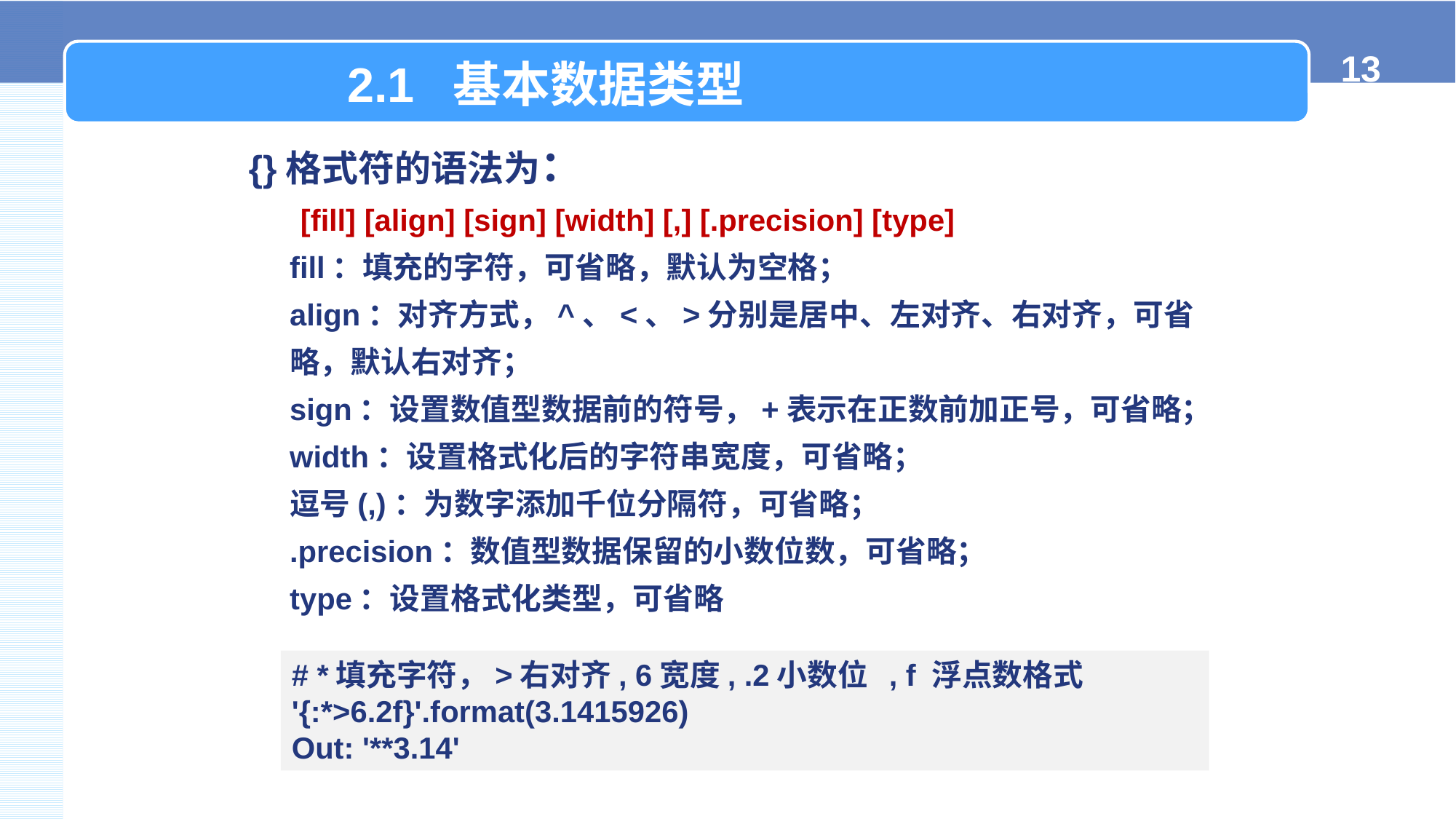

2.1  基本数据类型
{}格式符的语法为：
 [fill] [align] [sign] [width] [,] [.precision] [type]
fill：填充的字符，可省略，默认为空格；
align：对齐方式，^、<、>分别是居中、左对齐、右对齐，可省略，默认右对齐；
sign：设置数值型数据前的符号，+表示在正数前加正号，可省略；
width：设置格式化后的字符串宽度，可省略；
逗号(,)：为数字添加千位分隔符，可省略；
.precision：数值型数据保留的小数位数，可省略；
type：设置格式化类型，可省略

# *填充字符，>右对齐, 6宽度, .2小数位  , f 浮点数格式
'{:*>6.2f}'.format(3.1415926)
Out: '**3.14'